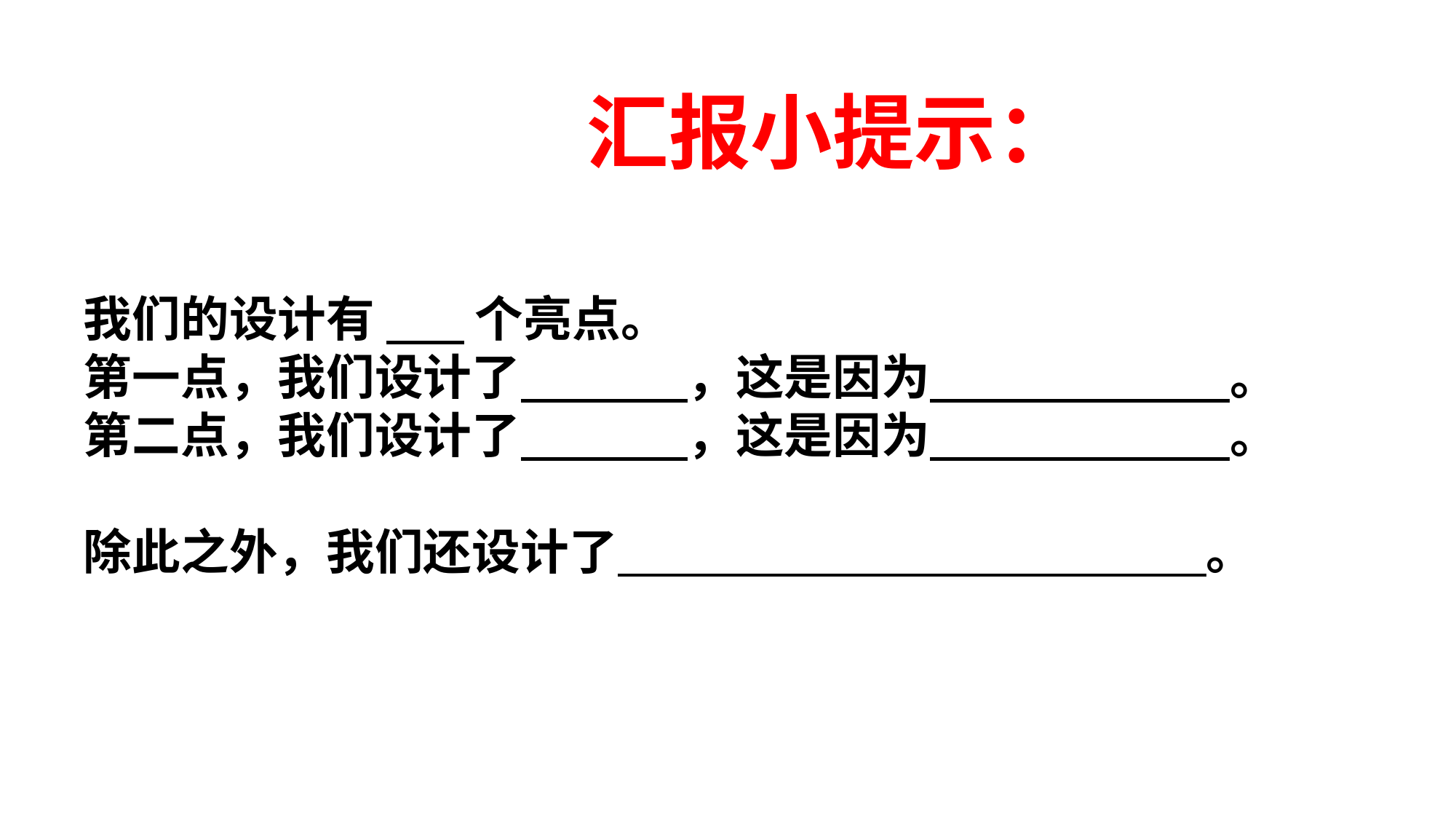

汇报小提示：
我们的设计有         个亮点。
第一点，我们设计了               ，这是因为                           。
第二点，我们设计了               ，这是因为                           。

除此之外，我们还设计了                                                     。